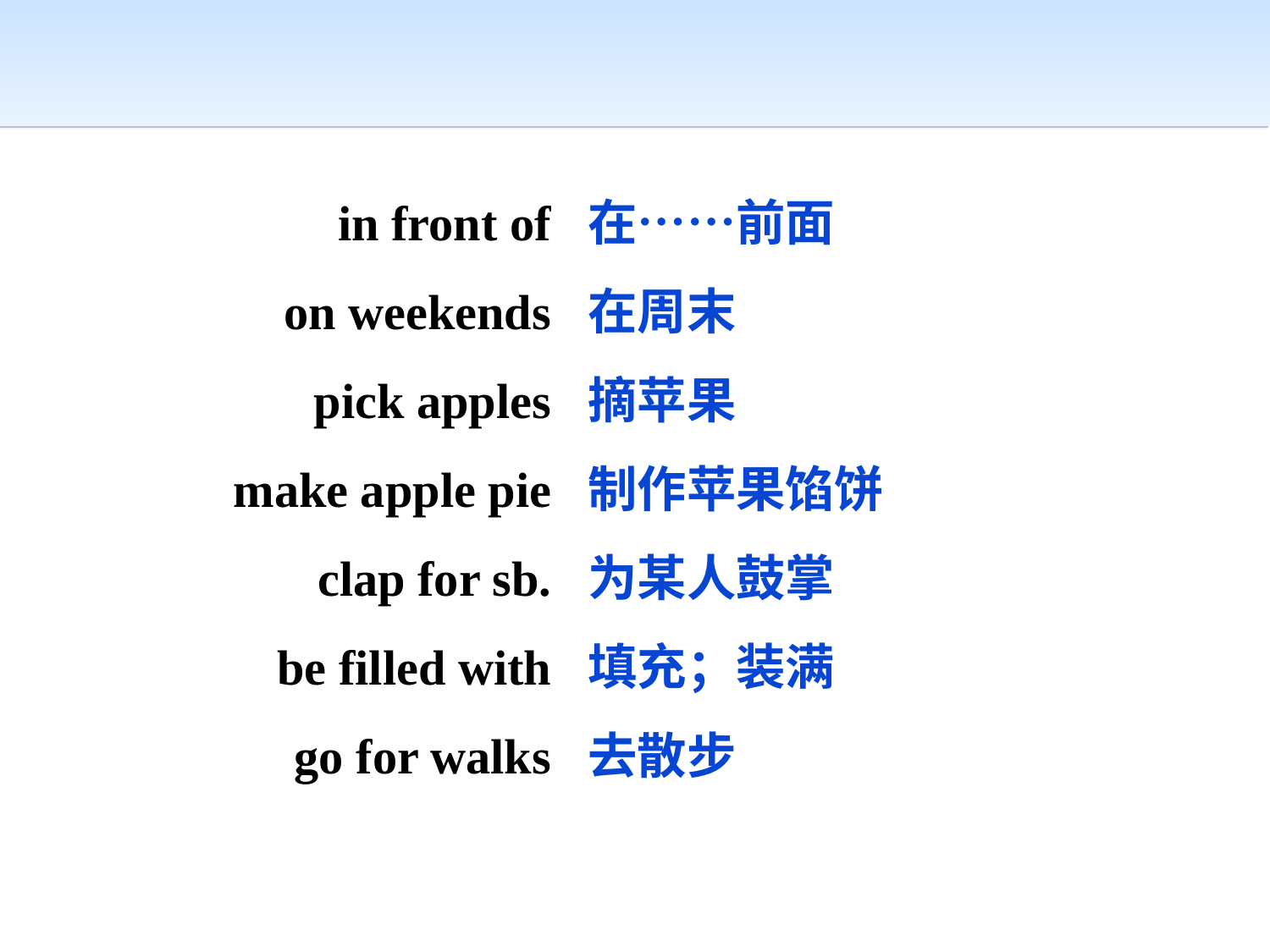

in front of
on weekends
pick apples
make apple pie
clap for sb.
be filled with
go for walks
在……前面
在周末
摘苹果
制作苹果馅饼
为某人鼓掌
填充；装满
去散步